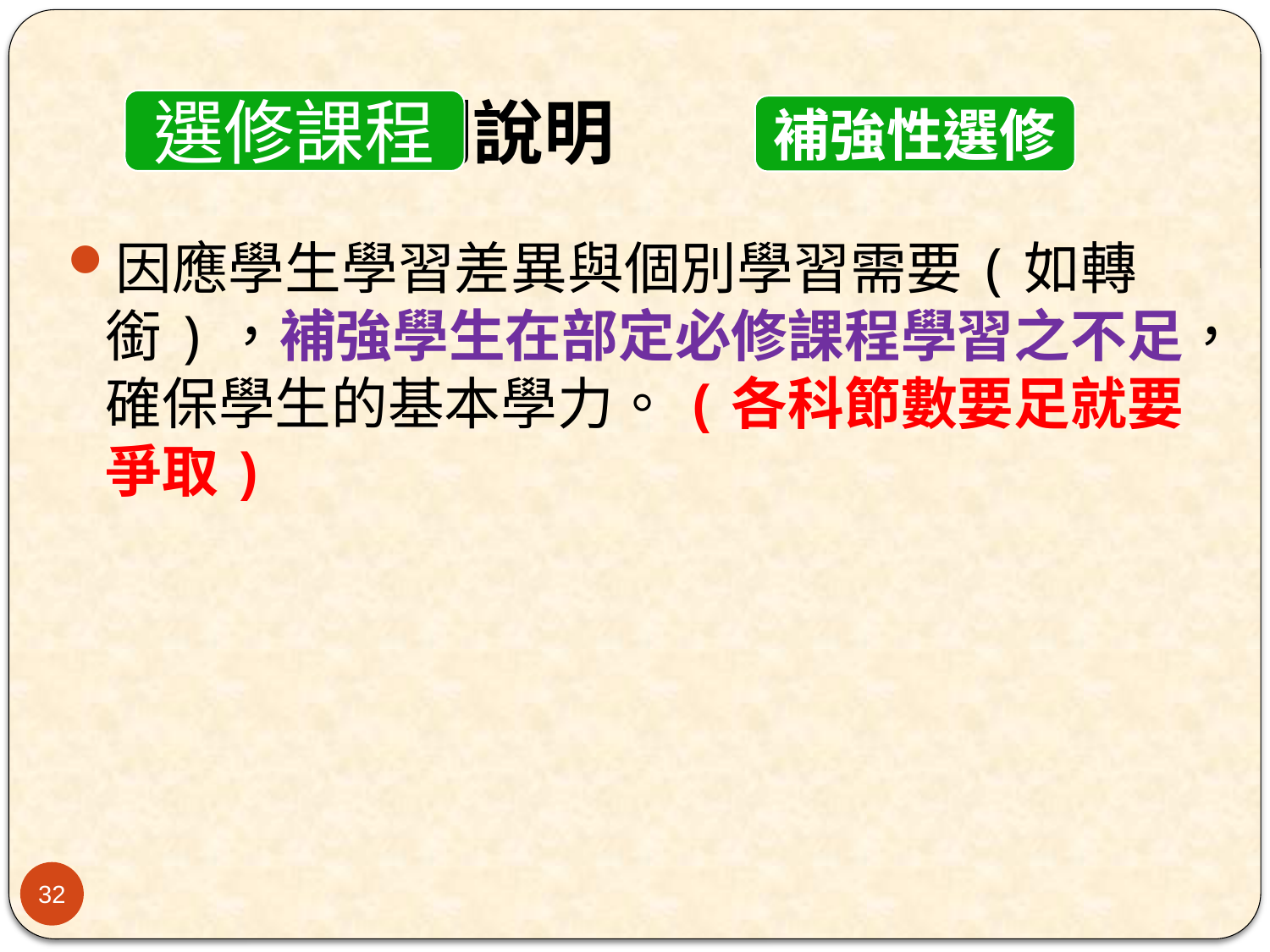

規劃說明
選修課程
補強性選修
因應學生學習差異與個別學習需要(如轉銜)，補強學生在部定必修課程學習之不足，確保學生的基本學力。(各科節數要足就要爭取)

32